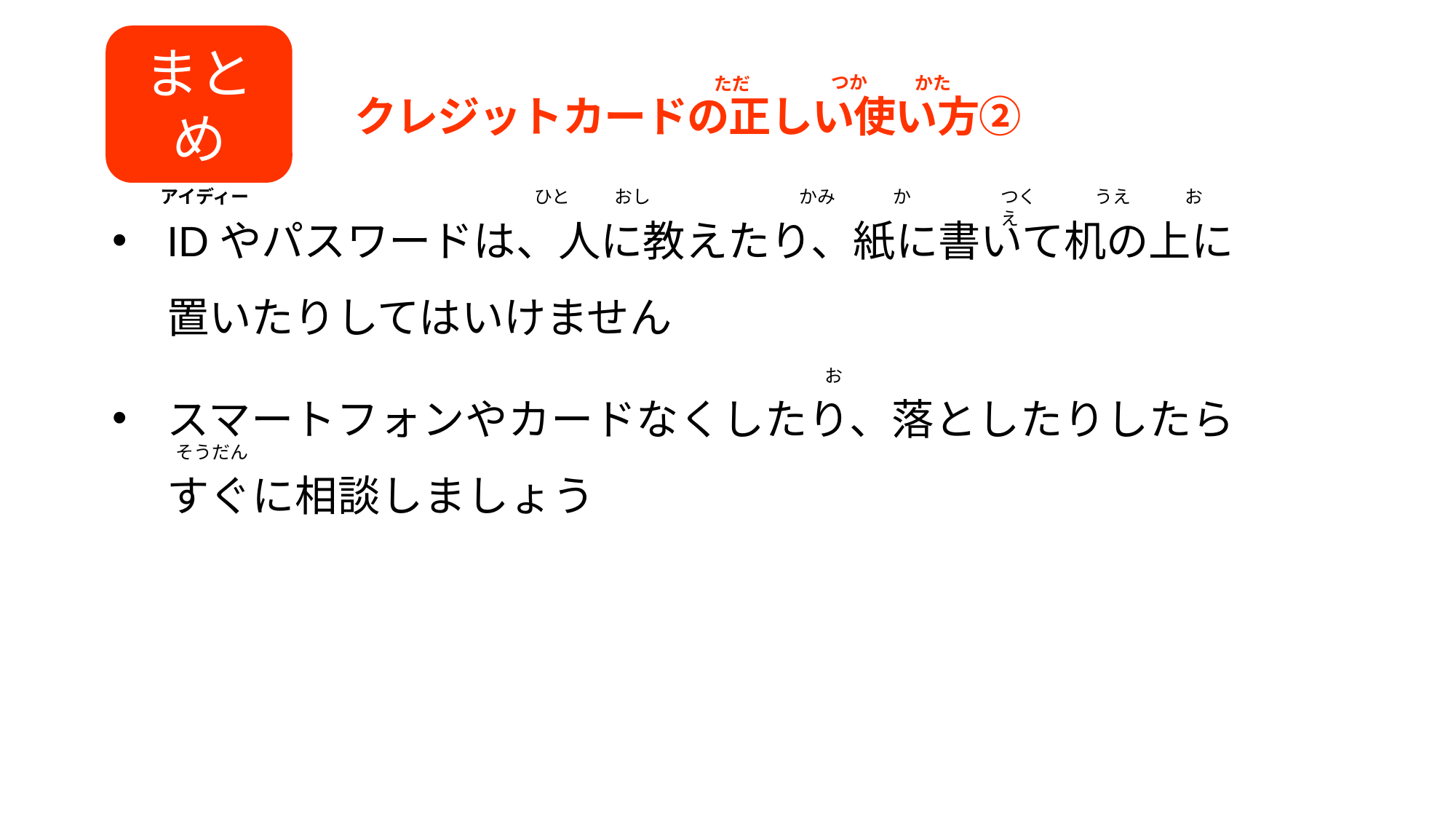

まとめ
つか
かた
ただ
クレジットカードの正しい使い方②
お
うえ
アイディー
ひと
おし
かみ
か
つくえ
IDやパスワードは、人に教えたり、紙に書いて机の上に置いたりしてはいけません
お
スマートフォンやカードなくしたり、落としたりしたらすぐに相談しましょう
そうだん